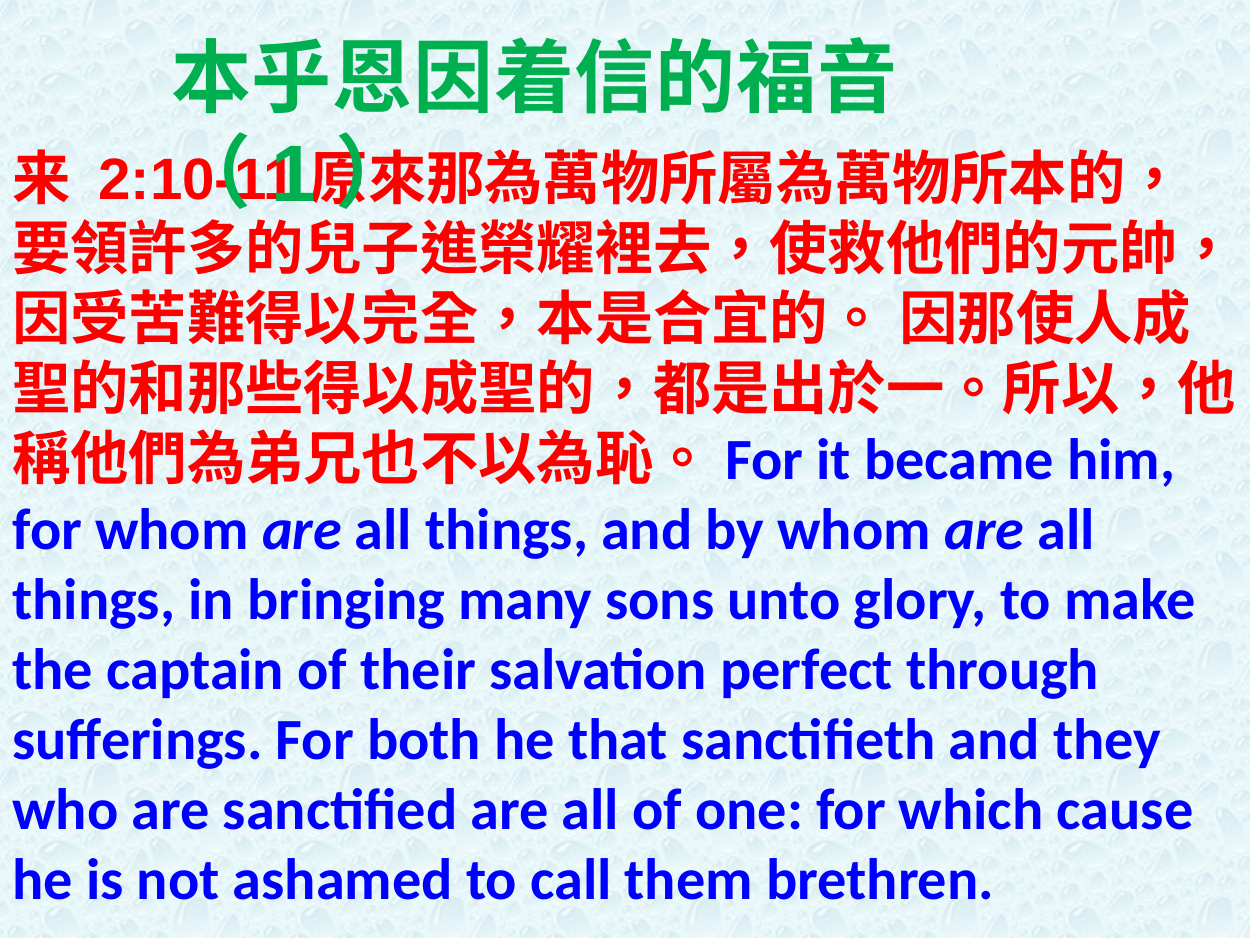

本乎恩因着信的福音（1）
来 2:10-11原來那為萬物所屬為萬物所本的，要領許多的兒子進榮耀裡去，使救他們的元帥，因受苦難得以完全，本是合宜的。 因那使人成聖的和那些得以成聖的，都是出於一。所以，他稱他們為弟兄也不以為恥。For it became him, for whom are all things, and by whom are all things, in bringing many sons unto glory, to make the captain of their salvation perfect through sufferings. For both he that sanctifieth and they who are sanctified are all of one: for which cause he is not ashamed to call them brethren.